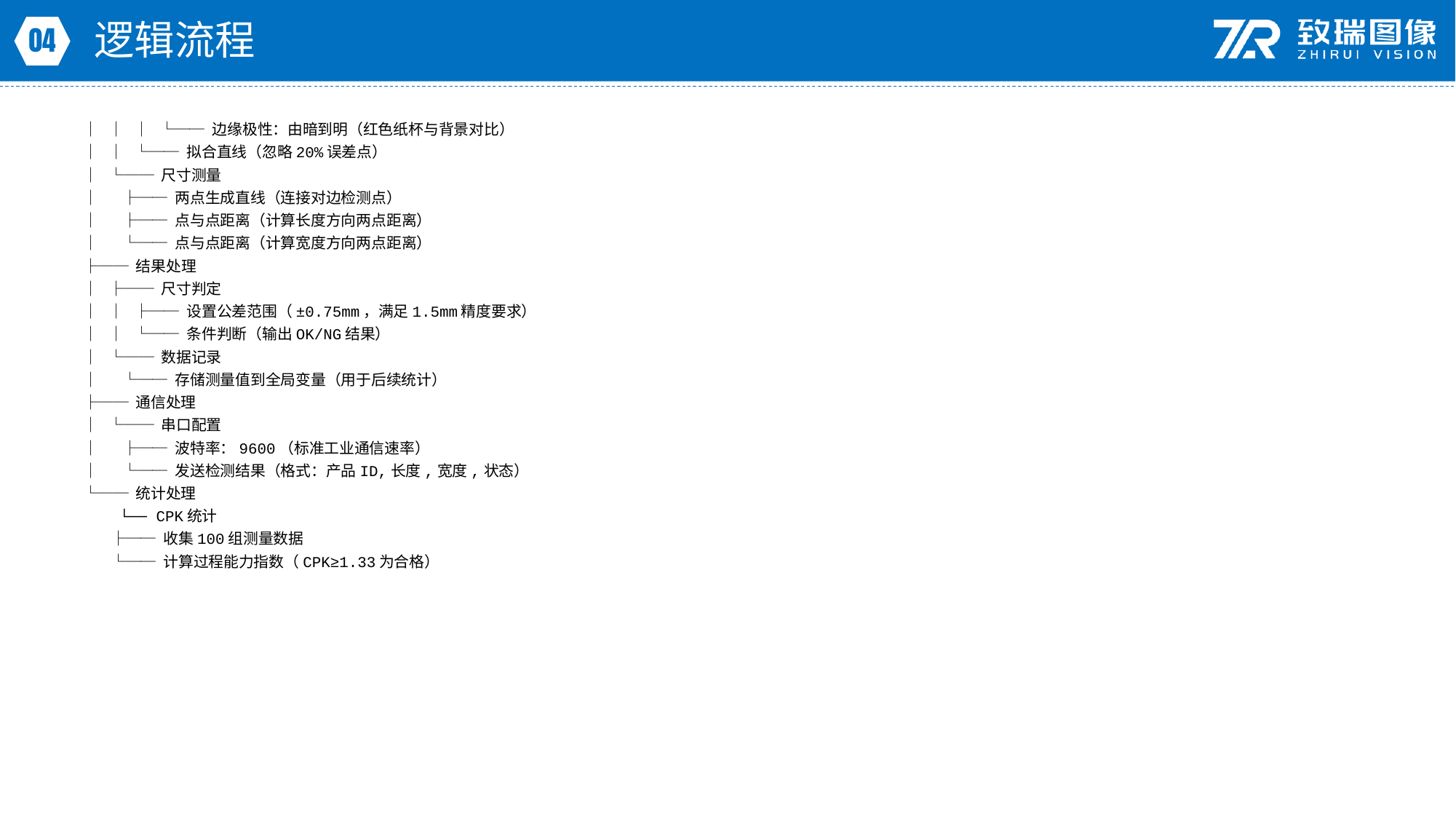

逻辑流程
04

│   │   │   └── 边缘极性：由暗到明（红色纸杯与背景对比）
│   │   └── 拟合直线（忽略20%误差点）
│   └── 尺寸测量
│       ├── 两点生成直线（连接对边检测点）
│       ├── 点与点距离（计算长度方向两点距离）
│       └── 点与点距离（计算宽度方向两点距离）
├── 结果处理
│   ├── 尺寸判定
│   │   ├── 设置公差范围（±0.75mm，满足1.5mm精度要求）
│   │   └── 条件判断（输出OK/NG结果）
│   └── 数据记录
│       └── 存储测量值到全局变量（用于后续统计）
├── 通信处理
│   └── 串口配置
│       ├── 波特率：9600（标准工业通信速率）
│       └── 发送检测结果（格式：产品ID,长度,宽度,状态）
└── 统计处理
    └── CPK统计
        ├── 收集100组测量数据
        └── 计算过程能力指数（CPK≥1.33为合格）